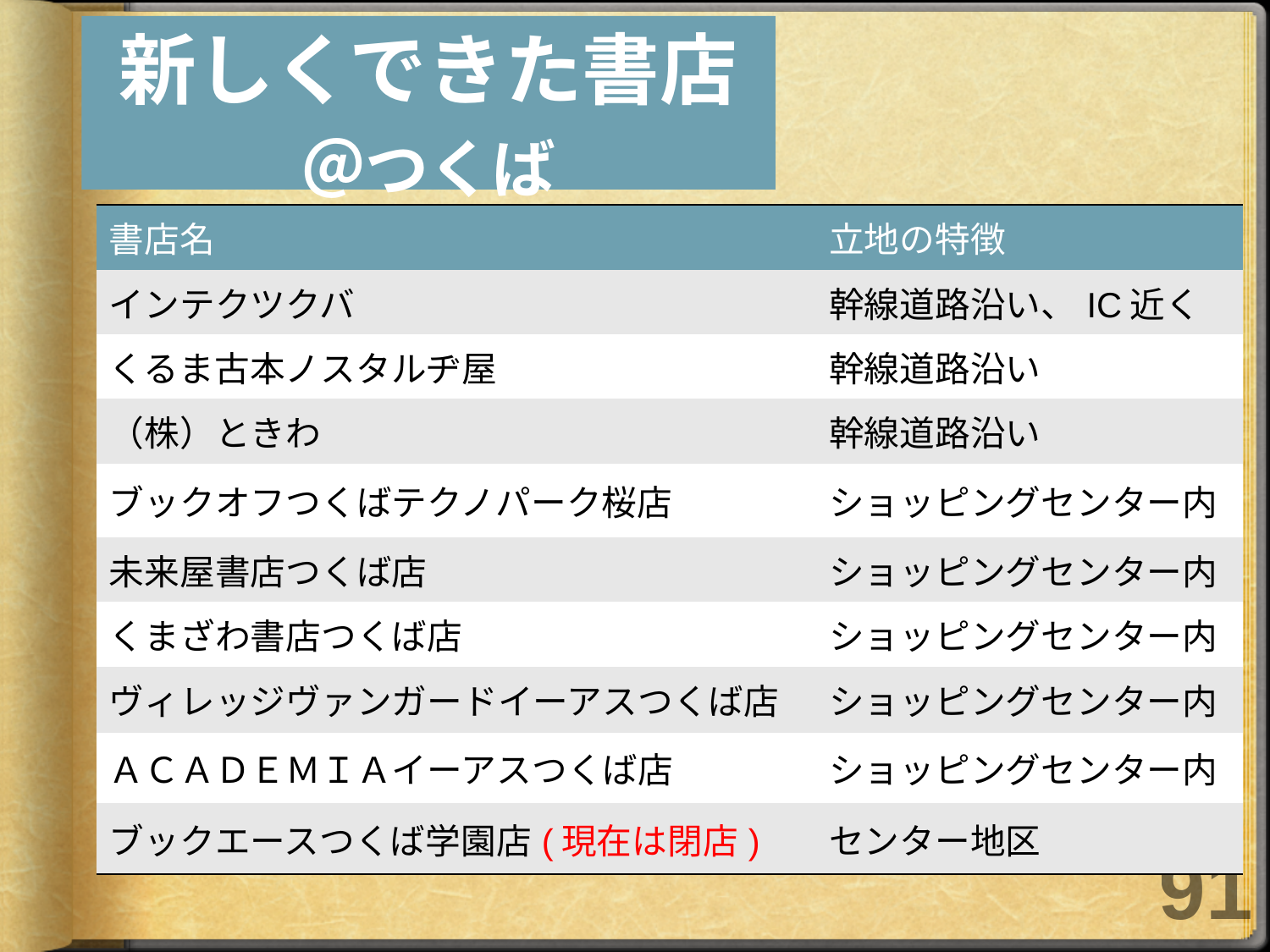

新しくできた書店
＠つくば
| 書店名 | 立地の特徴 |
| --- | --- |
| インテクツクバ | 幹線道路沿い、IC近く |
| くるま古本ノスタルヂ屋 | 幹線道路沿い |
| （株）ときわ | 幹線道路沿い |
| ブックオフつくばテクノパーク桜店 | ショッピングセンター内 |
| 未来屋書店つくば店 | ショッピングセンター内 |
| くまざわ書店つくば店 | ショッピングセンター内 |
| ヴィレッジヴァンガードイーアスつくば店 | ショッピングセンター内 |
| ＡＣＡＤＥＭＩＡイーアスつくば店 | ショッピングセンター内 |
| ブックエースつくば学園店(現在は閉店) | センター地区 |
91